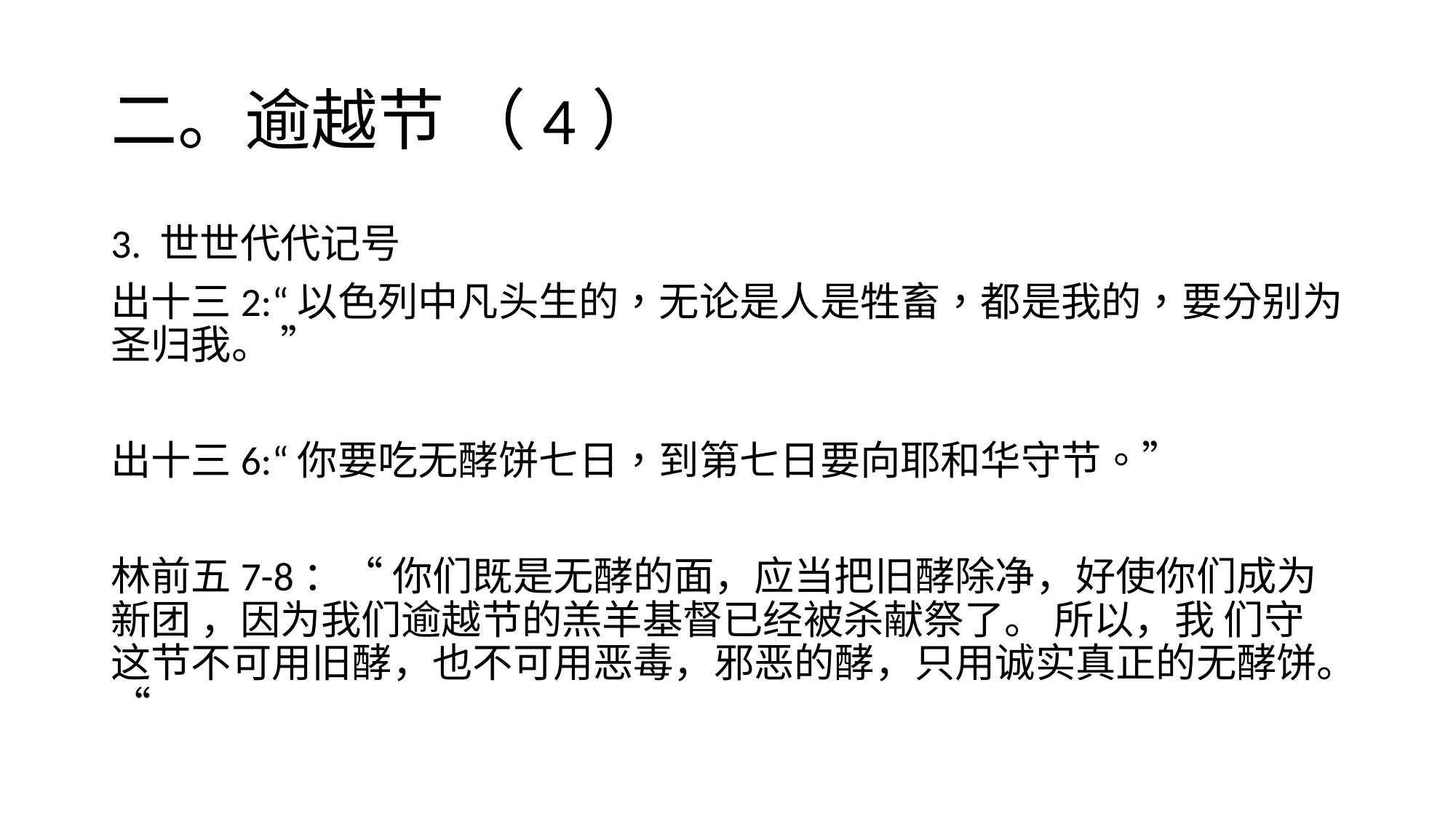

# 二。逾越节 （4）
3. 世世代代记号
出十三2:“以色列中凡头生的，无论是人是牲畜，都是我的，要分别为圣归我。 ”

出十三6:“你要吃无酵饼七日，到第七日要向耶和华守节。”

林前五7-8：“ 你们既是无酵的面，应当把旧酵除净，好使你们成为新团 ，因为我们逾越节的羔羊基督已经被杀献祭了。 所以，我 们守这节不可用旧酵，也不可用恶毒，邪恶的酵，只用诚实真正的无酵饼。“